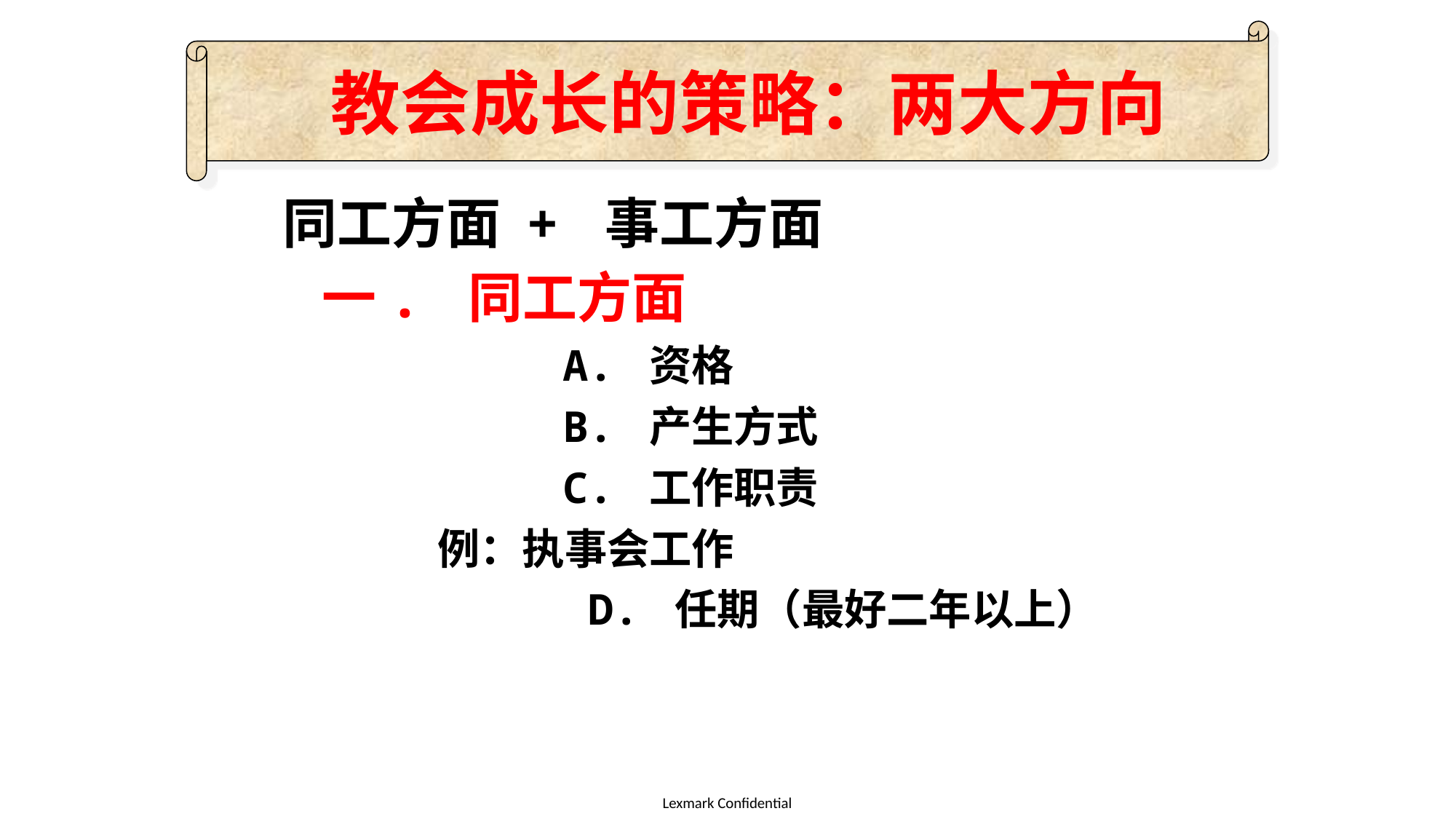

教会成长的策略：两大方向
同工方面 + 事工方面
   一. 同工方面
           A. 资格
           B. 产生方式
           C. 工作职责
               例：执事会工作
            D. 任期（最好二年以上）